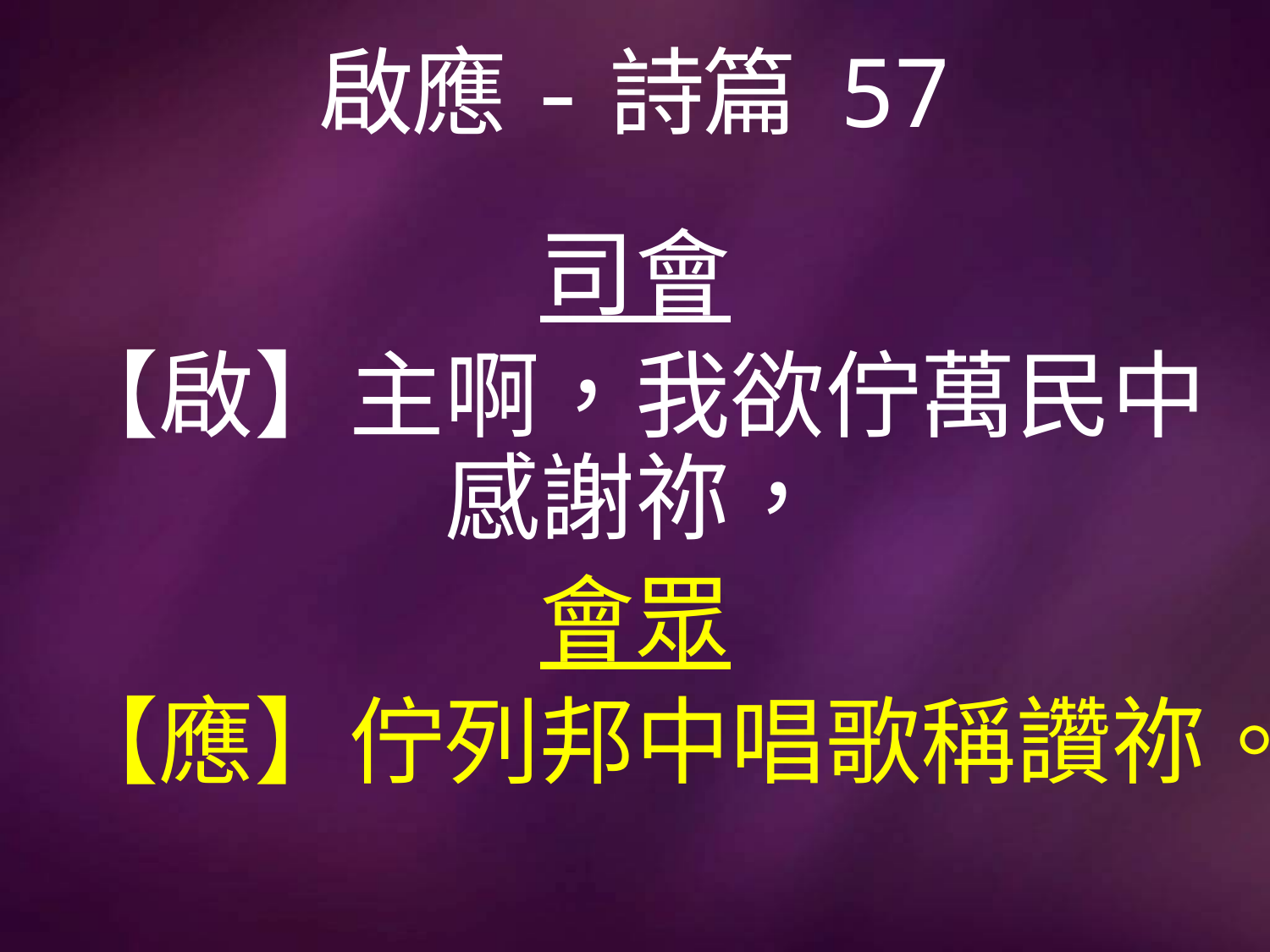

# 啟應-詩篇 57
司會
【啟】主啊，我欲佇萬民中感謝祢，
會眾
【應】佇列邦中唱歌稱讚祢。